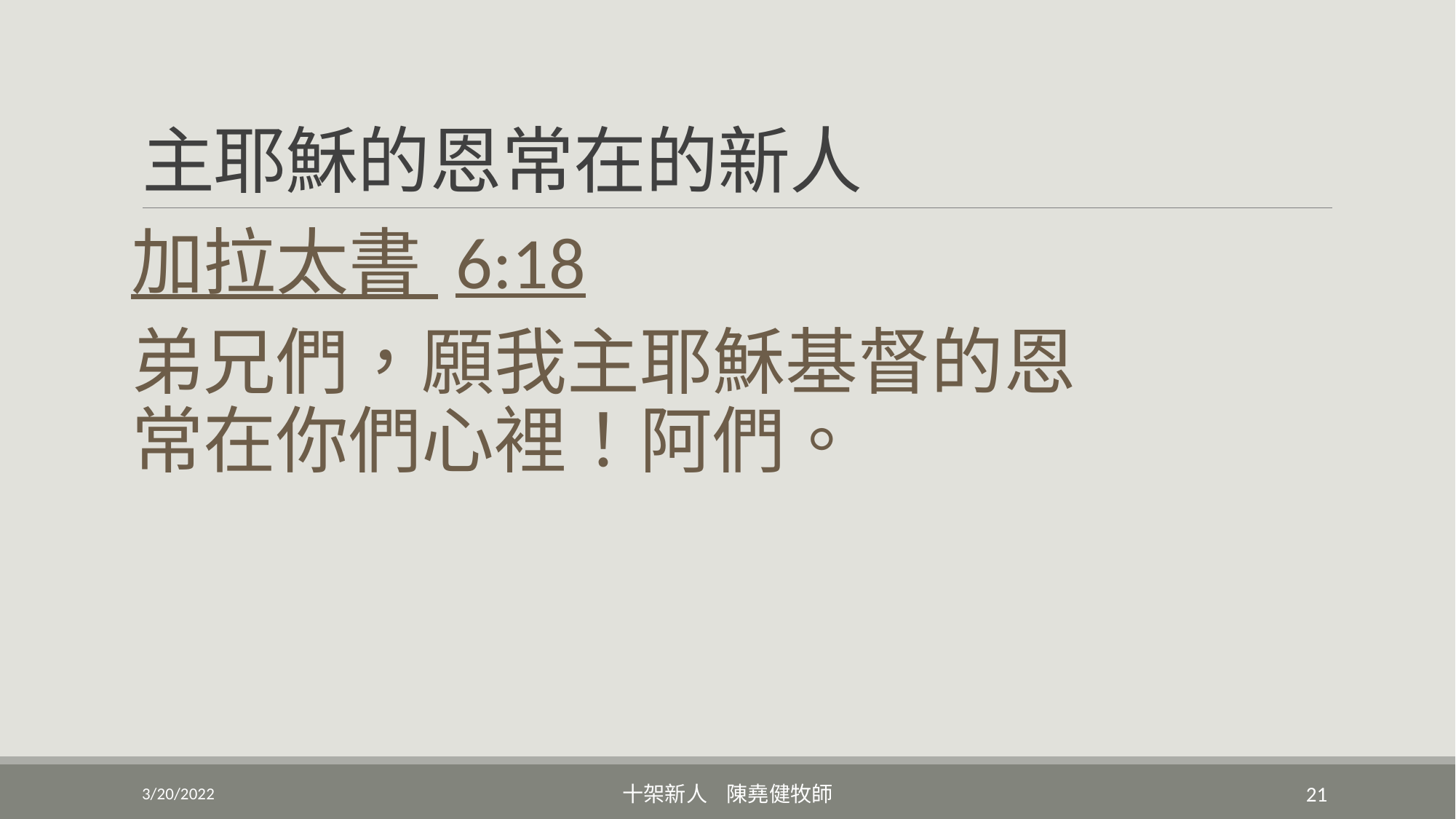

# 主耶穌的恩常在的新人
加拉太書 6:18
弟兄們，願我主耶穌基督的恩
常在你們心裡！阿們。

3/20/2022
十架新人    陳堯健牧師
21